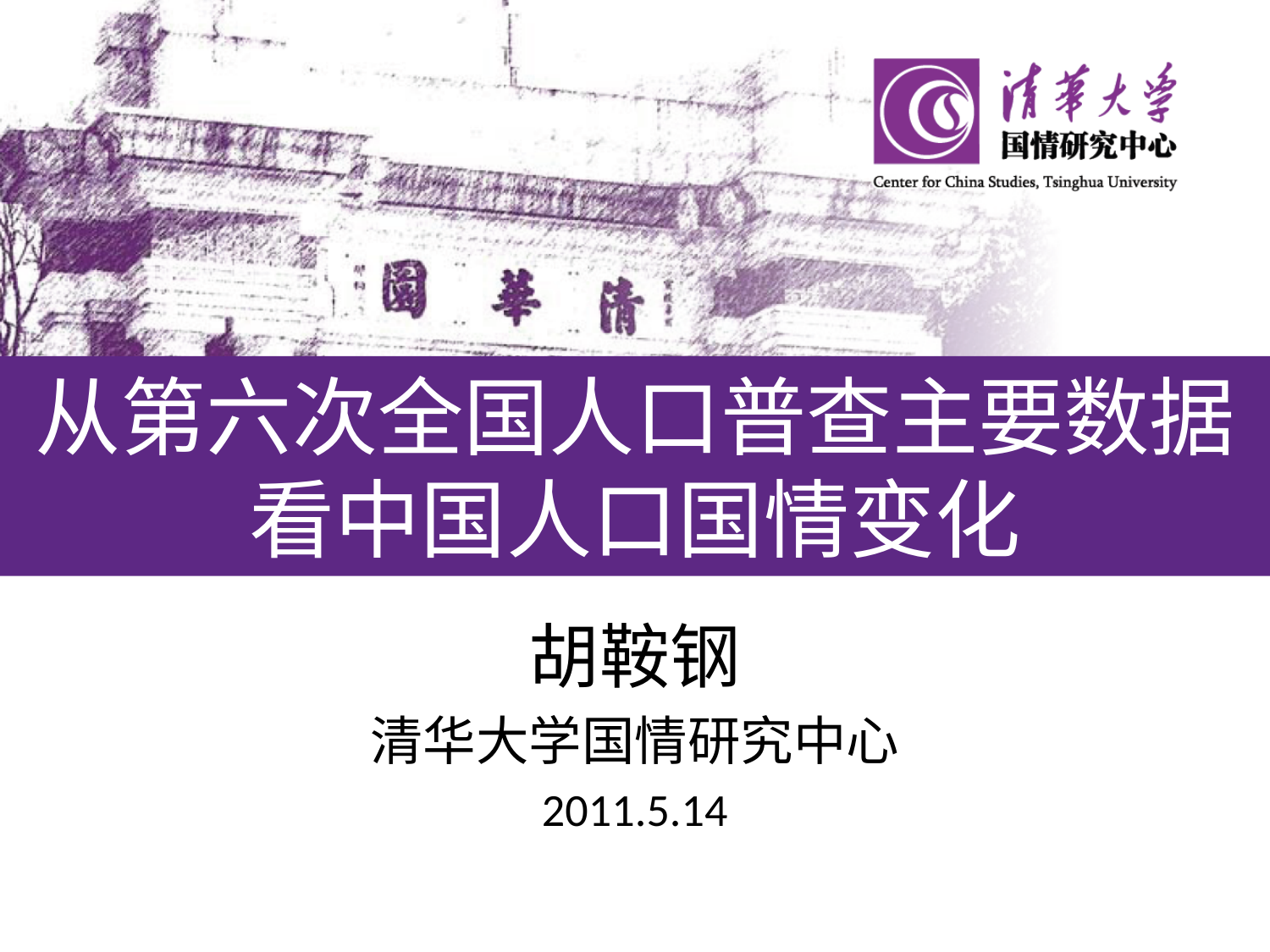

# 从第六次全国人口普查主要数据看中国人口国情变化
胡鞍钢
清华大学国情研究中心
2011.5.14